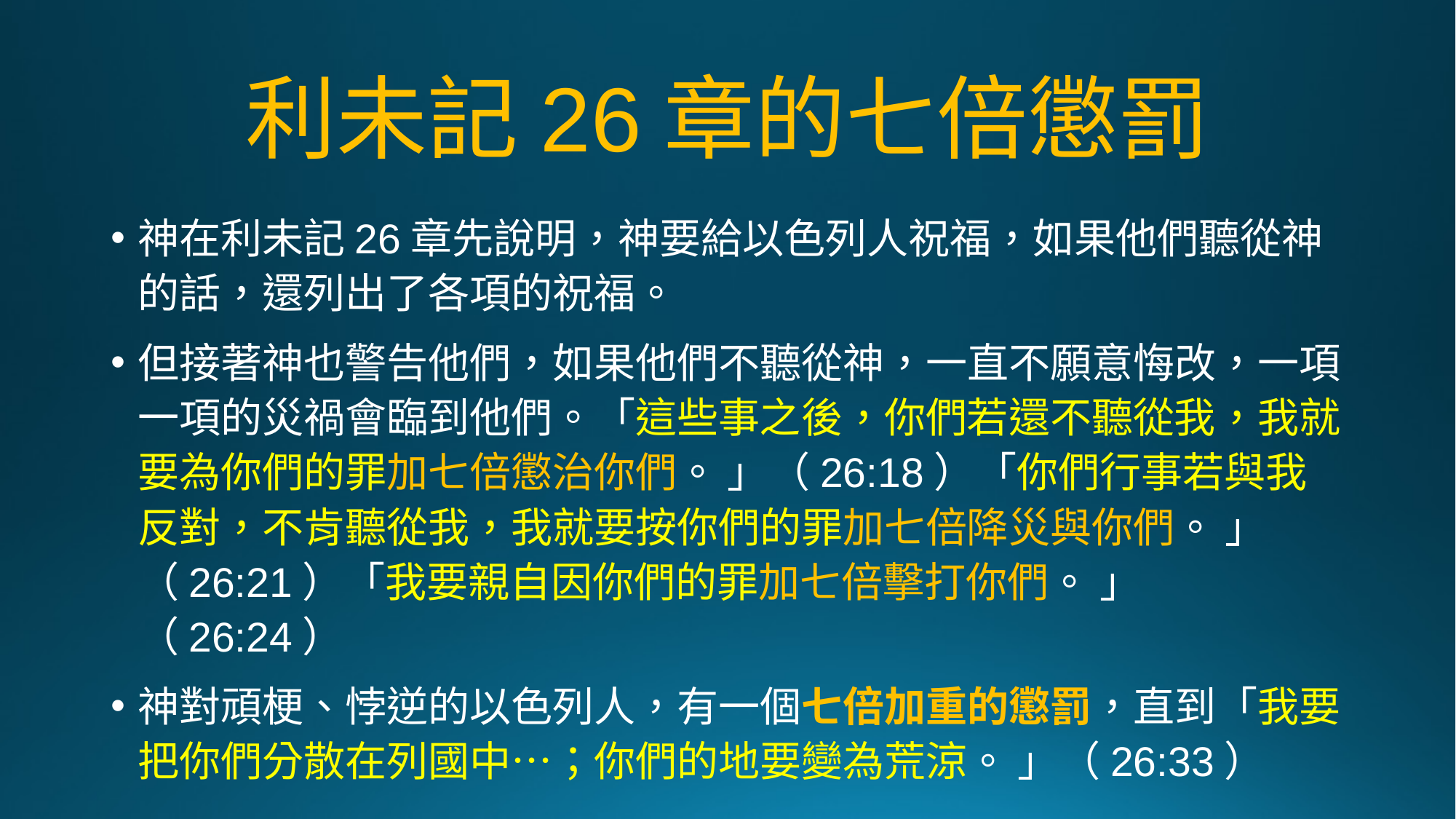

# 利未記26章的七倍懲罰
神在利未記26章先說明，神要給以色列人祝福，如果他們聽從神的話，還列出了各項的祝福。
但接著神也警告他們，如果他們不聽從神，一直不願意悔改，一項一項的災禍會臨到他們。「這些事之後，你們若還不聽從我，我就要為你們的罪加七倍懲治你們。 」（26:18）「你們行事若與我反對，不肯聽從我，我就要按你們的罪加七倍降災與你們。 」（26:21）「我要親自因你們的罪加七倍擊打你們。 」（26:24）
神對頑梗、悖逆的以色列人，有一個七倍加重的懲罰，直到「我要把你們分散在列國中…；你們的地要變為荒涼。 」（26:33）